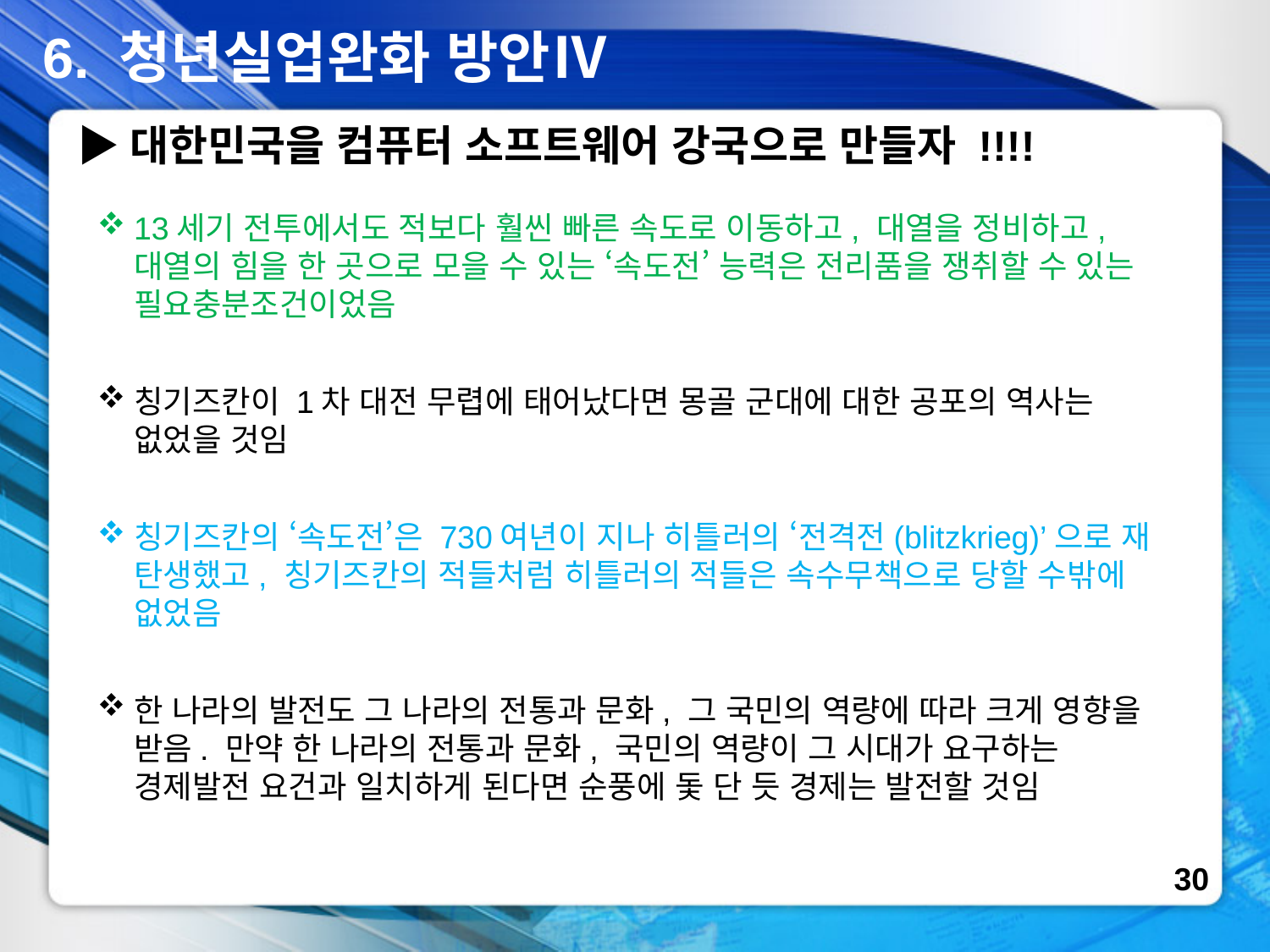

6. 청년실업완화 방안Ⅳ
▶대한민국을 컴퓨터 소프트웨어 강국으로 만들자 !!!!
13세기 전투에서도 적보다 훨씬 빠른 속도로 이동하고, 대열을 정비하고, 대열의 힘을 한 곳으로 모을 수 있는 ‘속도전’ 능력은 전리품을 쟁취할 수 있는 필요충분조건이었음

칭기즈칸이 1차 대전 무렵에 태어났다면 몽골 군대에 대한 공포의 역사는 없었을 것임

칭기즈칸의 ‘속도전’은 730여년이 지나 히틀러의 ‘전격전(blitzkrieg)’으로 재 탄생했고, 칭기즈칸의 적들처럼 히틀러의 적들은 속수무책으로 당할 수밖에 없었음

한 나라의 발전도 그 나라의 전통과 문화, 그 국민의 역량에 따라 크게 영향을 받음. 만약 한 나라의 전통과 문화, 국민의 역량이 그 시대가 요구하는 경제발전 요건과 일치하게 된다면 순풍에 돛 단 듯 경제는 발전할 것임

30